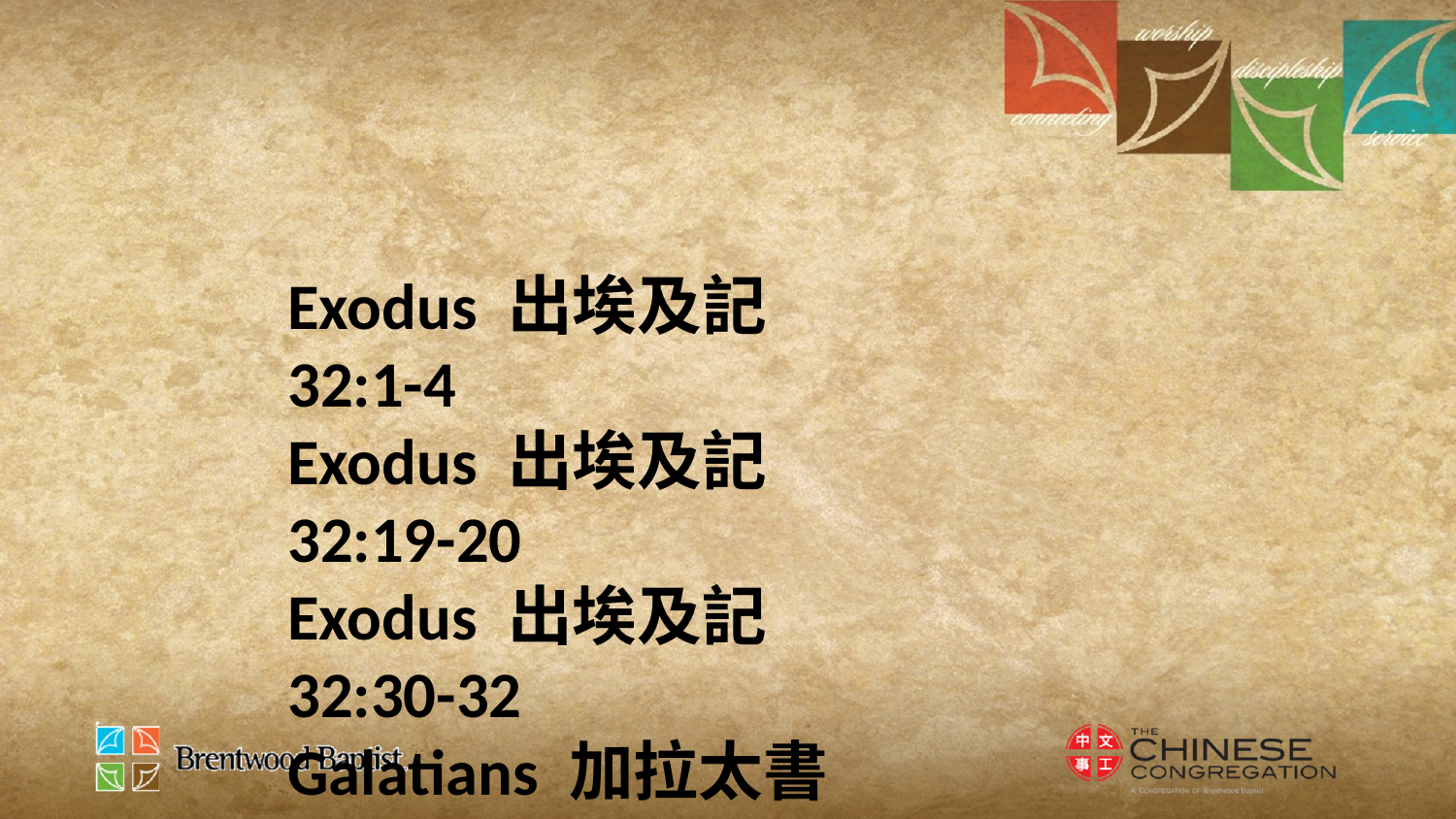

Exodus 出埃及記
32:1-4
Exodus 出埃及記
32:19-20
Exodus 出埃及記
32:30-32
Galatians 加拉太書
3:10-14